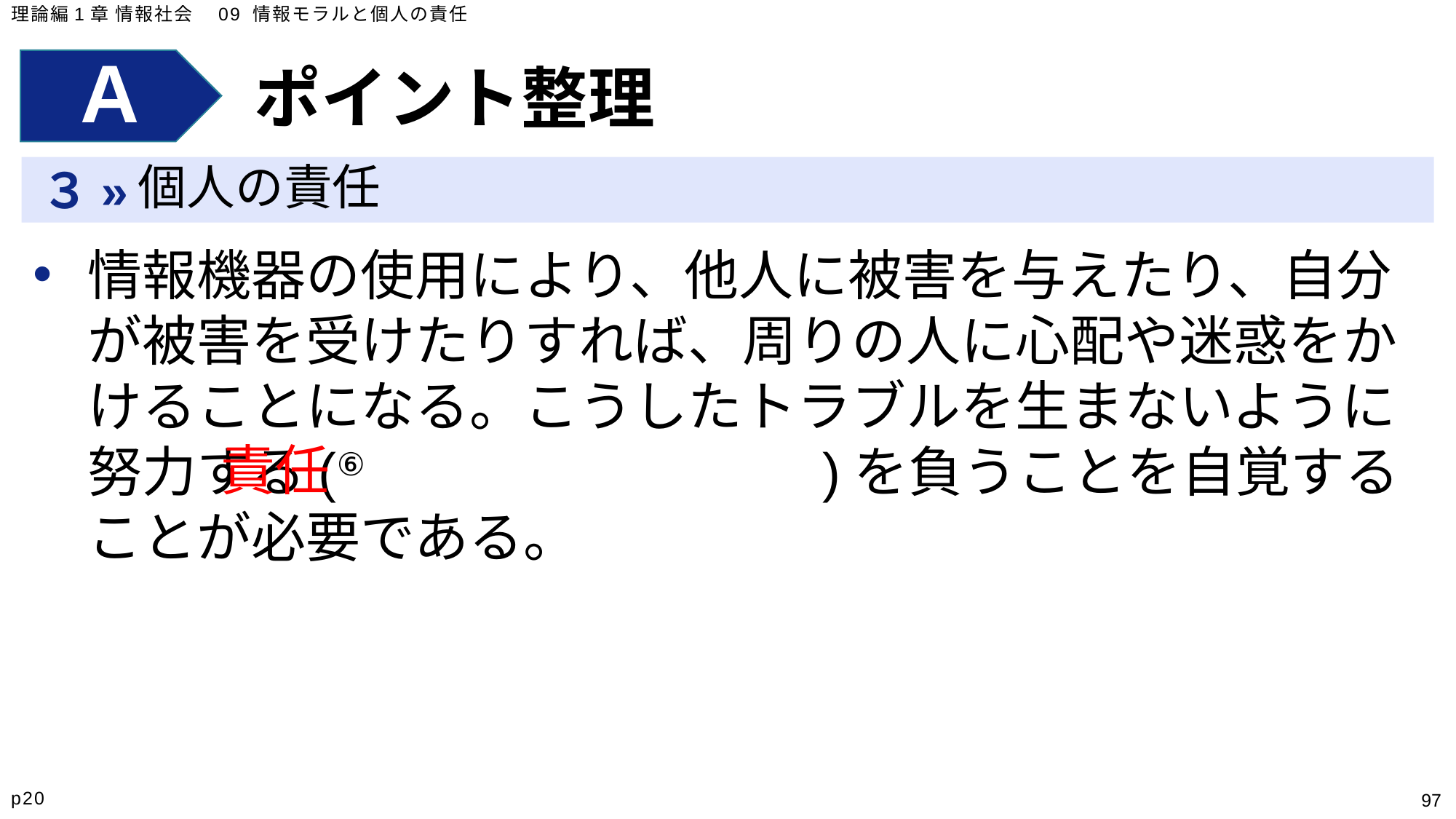

理論編1章 情報社会　09 情報モラルと個人の責任
ポイント整理
個人の責任
情報機器の使用により、他人に被害を与えたり、自分が被害を受けたりすれば、周りの人に心配や迷惑をかけることになる。こうしたトラブルを生まないように努力する(⑥　　　　　　　　)を負うことを自覚することが必要である。
責任
p20
97